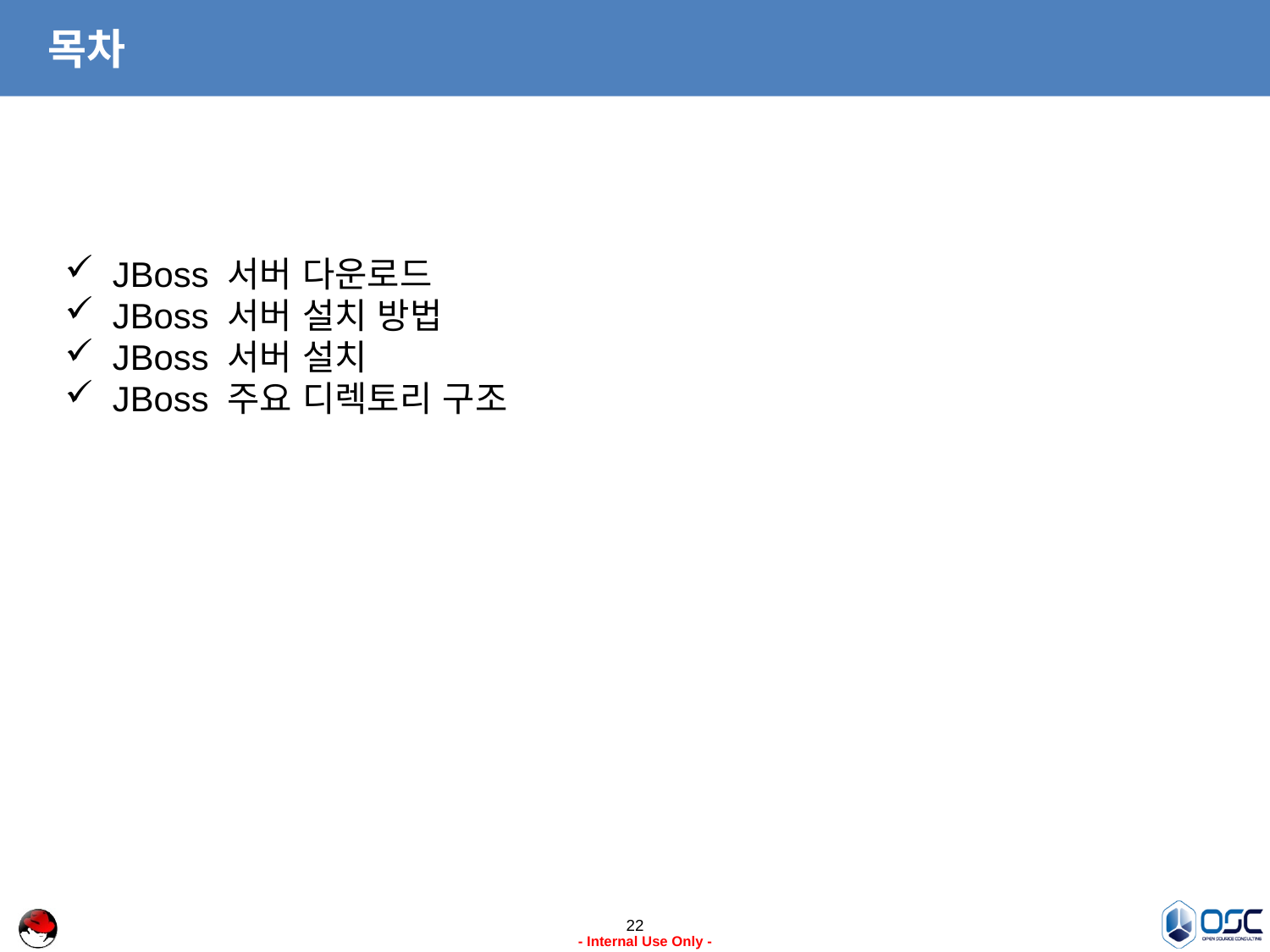

# 목차
JBoss 서버 다운로드
JBoss 서버 설치 방법
JBoss 서버 설치
JBoss 주요 디렉토리 구조